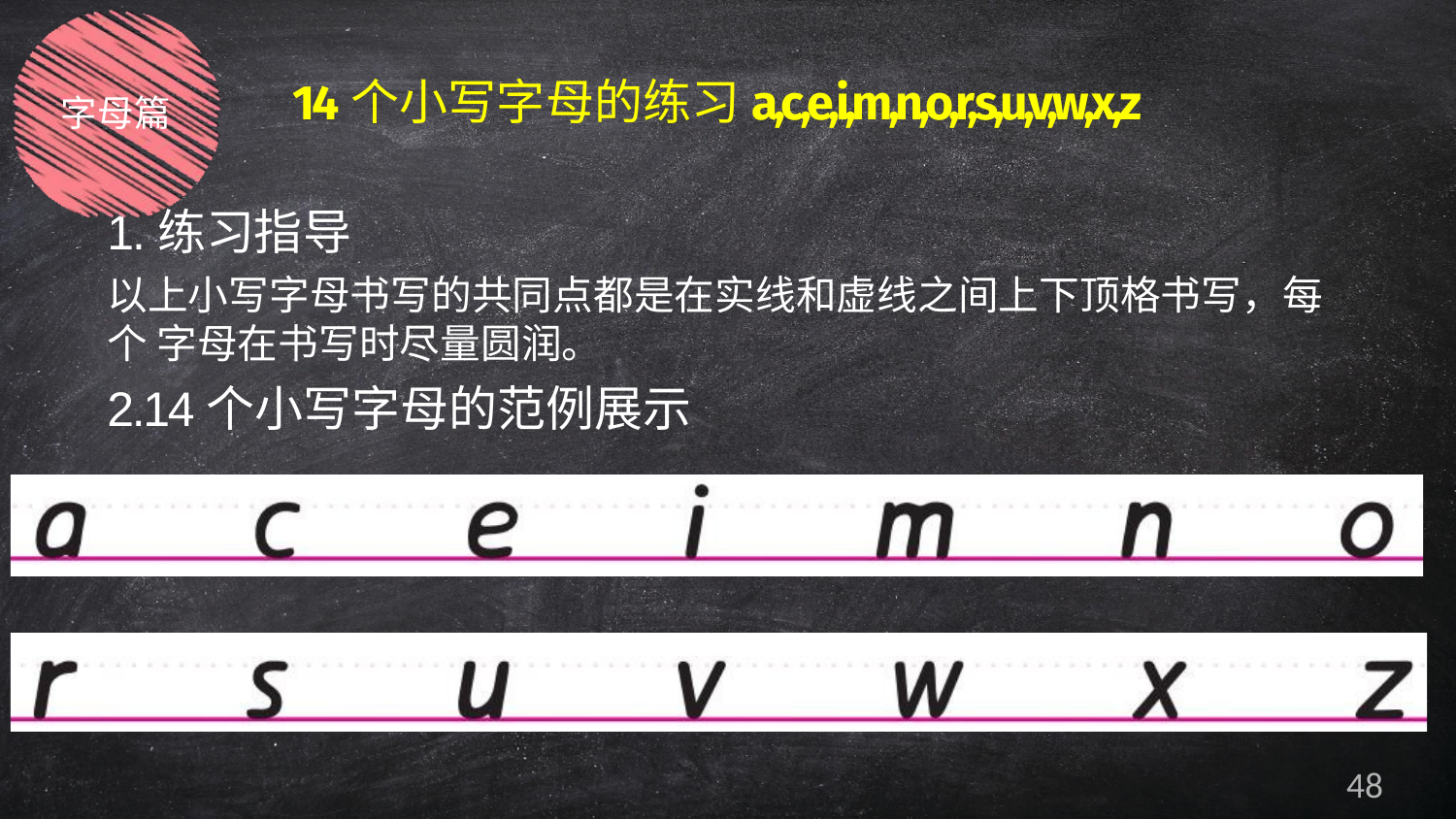

# 14个小写字母的练习a,c,e,i,m,n,o,r,s,u,v,w,x,z
字母篇
1.练习指导
以上小写字母书写的共同点都是在实线和虚线之间上下顶格书写，每个 字母在书写时尽量圆润。
2.14个小写字母的范例展示

48